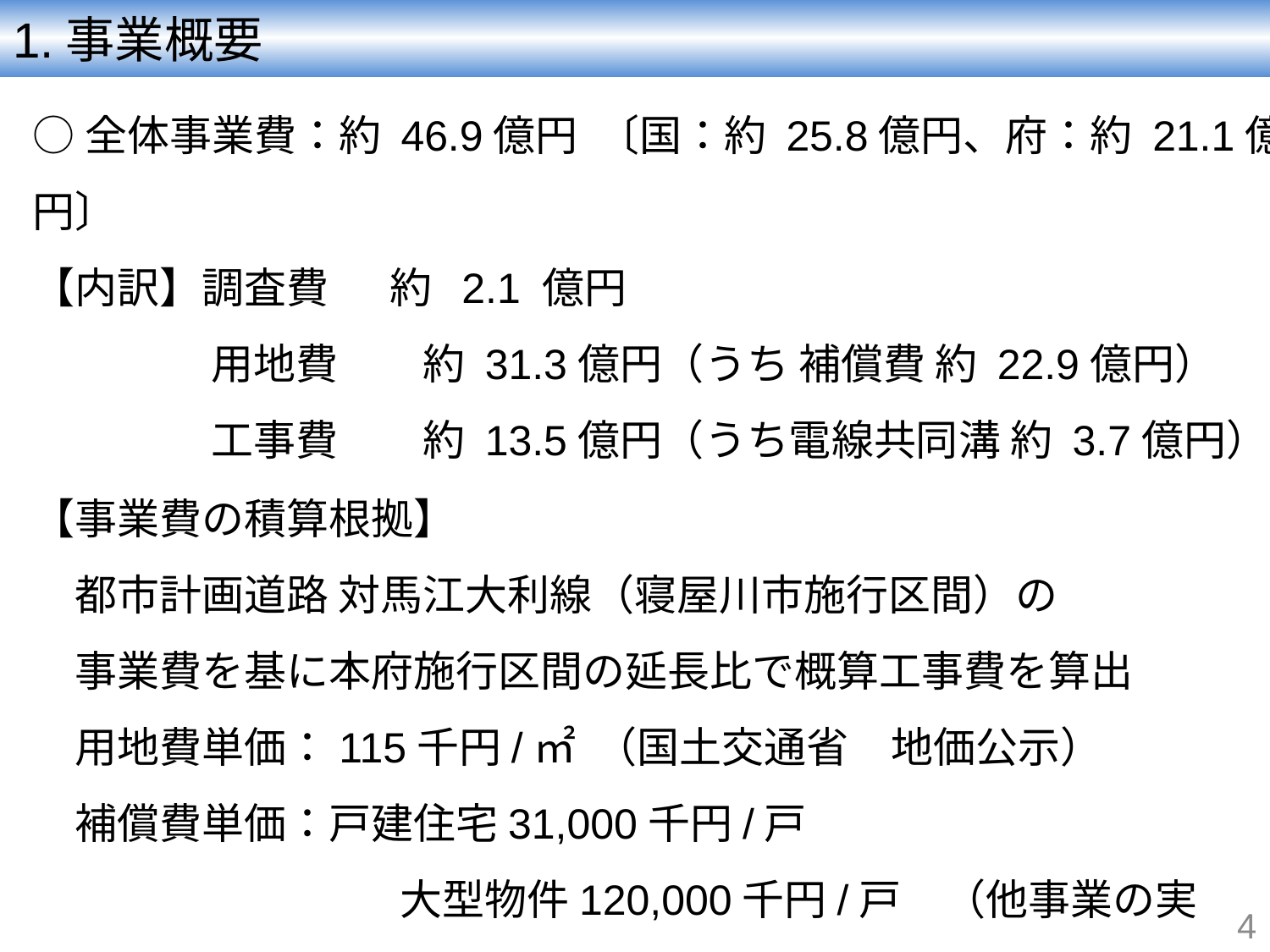

1.事業概要
○全体事業費：約 46.9億円  〔国：約 25.8億円、府：約 21.1億円〕
【内訳】調査費 　 約  2.1 億円
　　　　 用地費　　約 31.3億円（うち 補償費 約 22.9億円）
　　　　 工事費　　約 13.5億円（うち電線共同溝 約 3.7億円）
【事業費の積算根拠】
　都市計画道路 対馬江大利線（寝屋川市施行区間）の
　事業費を基に本府施行区間の延長比で概算工事費を算出
　用地費単価：115千円/㎡  （国土交通省　地価公示）
　補償費単価：戸建住宅31,000千円/戸
　　　　　　　   　大型物件120,000千円/戸　（他事業の実績）

4